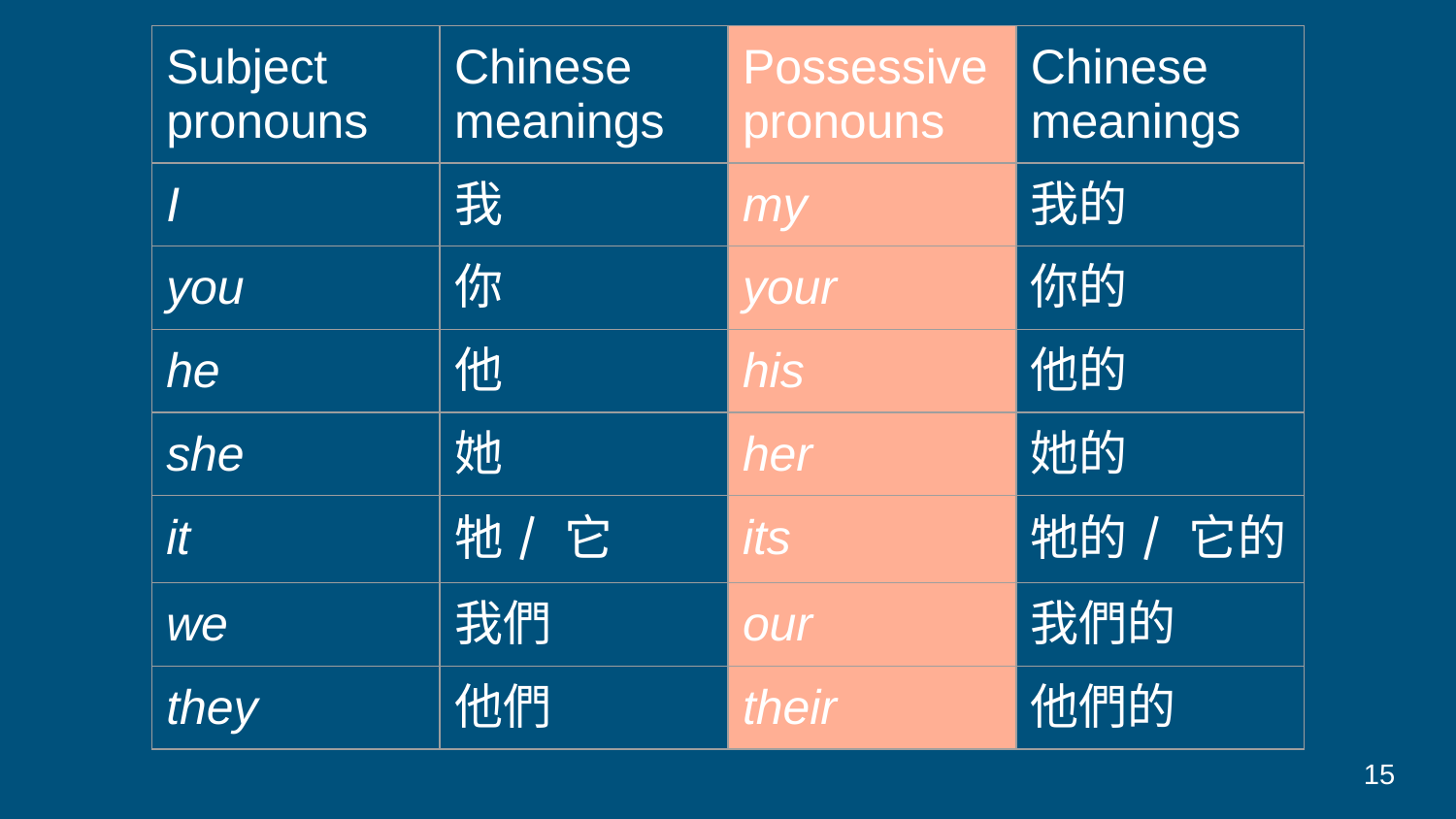

| Subject pronouns | Chinese meanings | Possessive pronouns | Chinese meanings |
| --- | --- | --- | --- |
| I | 我 | my | 我的 |
| you | 你 | your | 你的 |
| he | 他 | his | 他的 |
| she | 她 | her | 她的 |
| it | 牠/ 它 | its | 牠的/ 它的 |
| we | 我們 | our | 我們的 |
| they | 他們 | their | 他們的 |
15